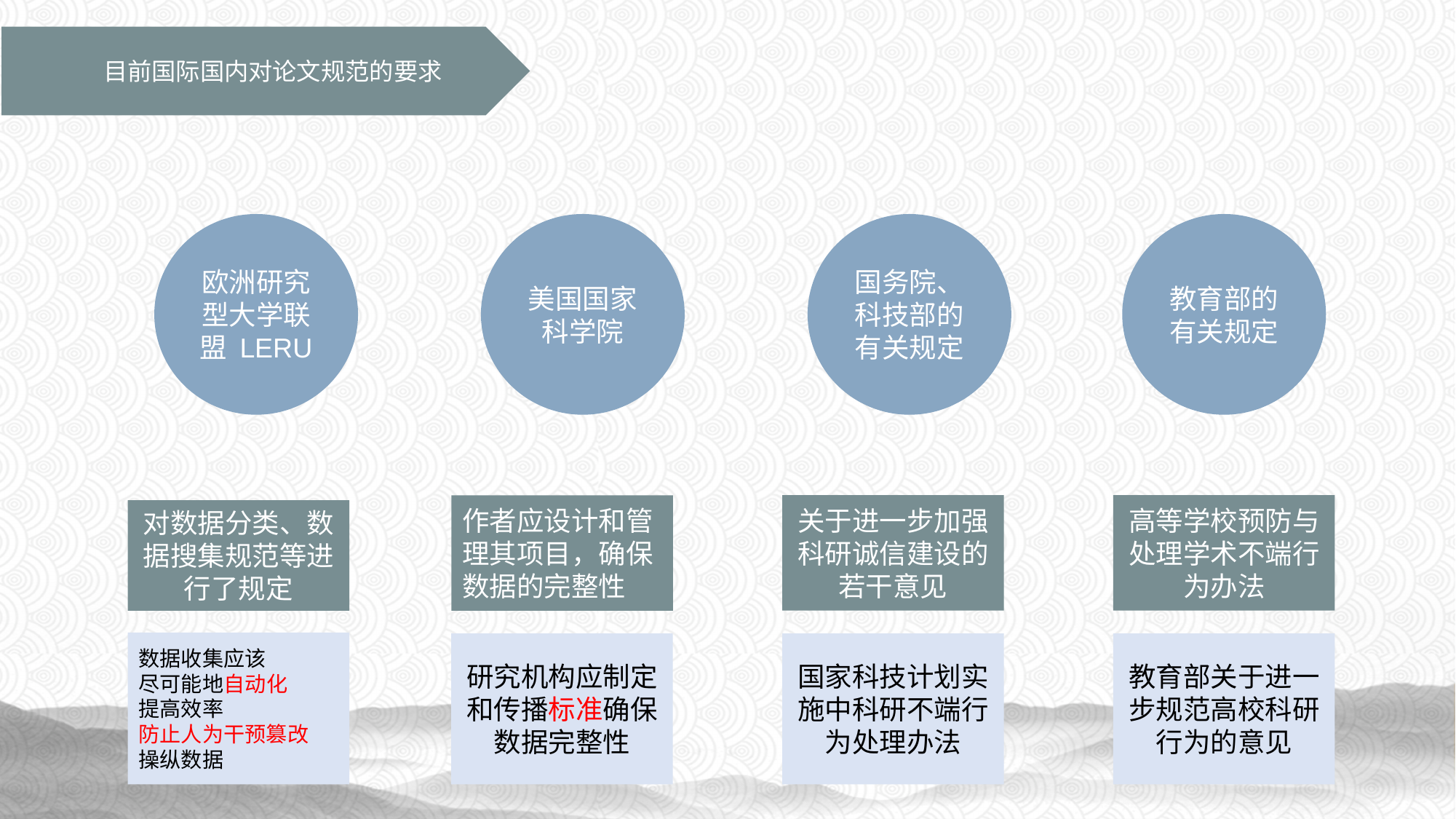

目前国际国内对论文规范的要求
欧洲研究型大学联盟 LERU
美国国家科学院
国务院、科技部的有关规定
教育部的有关规定
关于进一步加强科研诚信建设的若干意见
高等学校预防与处理学术不端行为办法
作者应设计和管理其项目，确保数据的完整性
研究机构应制定和传播标准确保数据完整性
对数据分类、数据搜集规范等进行了规定
数据收集应该
尽可能地自动化
提高效率
防止人为干预篡改
操纵数据
教育部关于进一步规范高校科研行为的意见
国家科技计划实施中科研不端行为处理办法